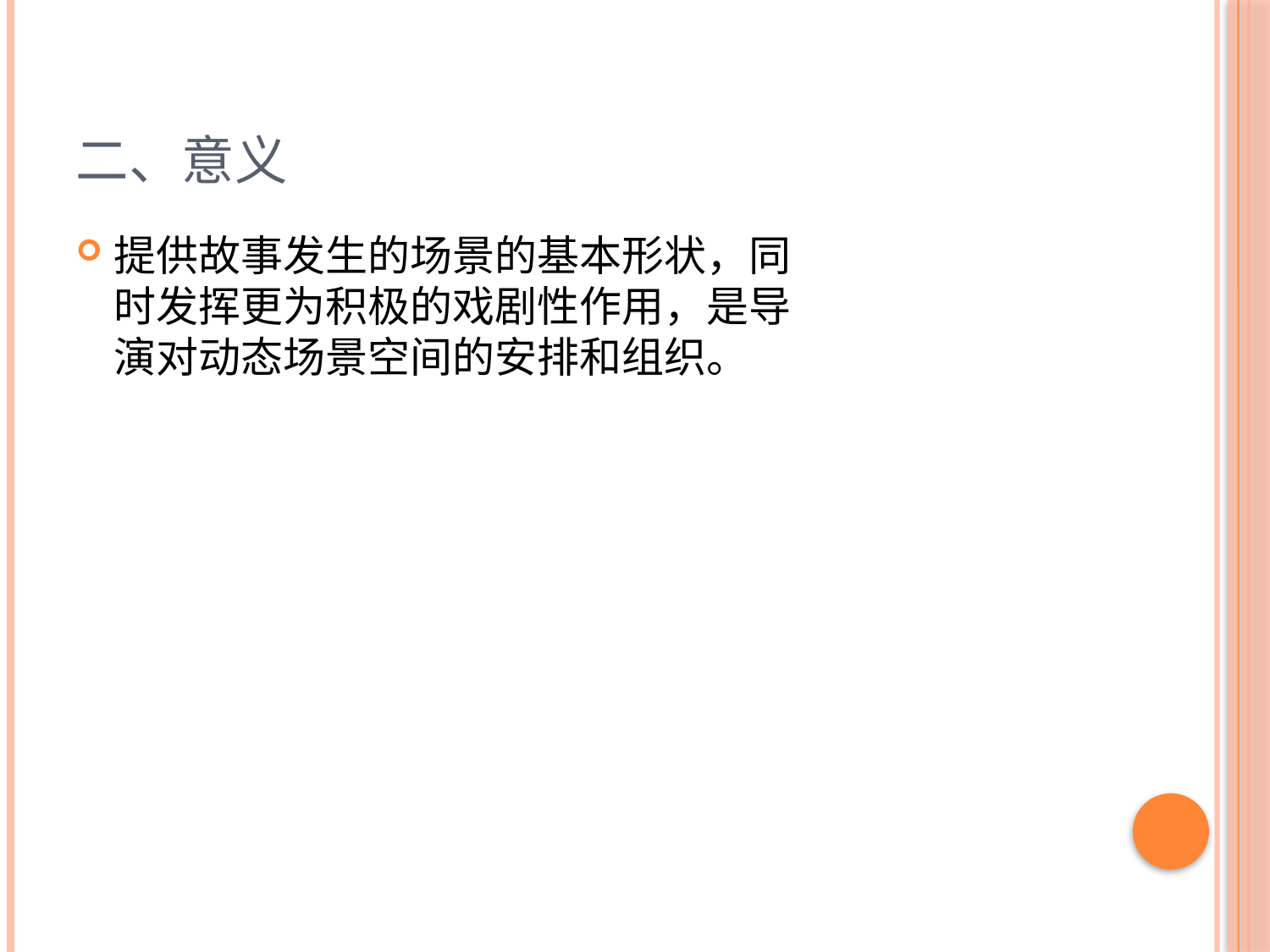

# 二、意义
提供故事发生的场景的基本形状，同时发挥更为积极的戏剧性作用，是导演对动态场景空间的安排和组织。